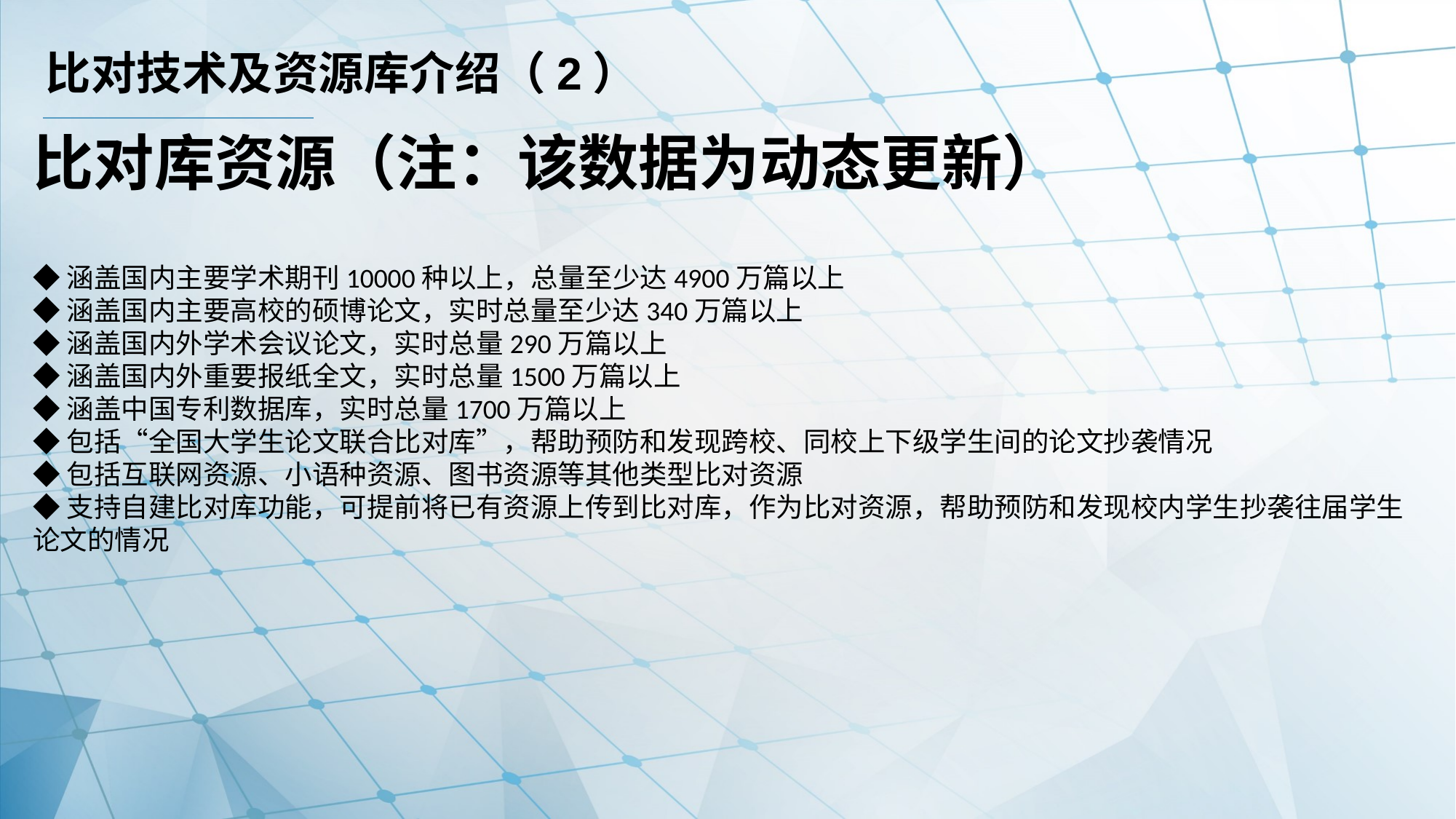

比对技术及资源库介绍（2）
比对库资源（注：该数据为动态更新）
◆涵盖国内主要学术期刊10000种以上，总量至少达4900万篇以上
◆涵盖国内主要高校的硕博论文，实时总量至少达340万篇以上
◆涵盖国内外学术会议论文，实时总量290万篇以上
◆涵盖国内外重要报纸全文，实时总量1500万篇以上
◆涵盖中国专利数据库，实时总量1700万篇以上
◆包括“全国大学生论文联合比对库”，帮助预防和发现跨校、同校上下级学生间的论文抄袭情况
◆包括互联网资源、小语种资源、图书资源等其他类型比对资源
◆支持自建比对库功能，可提前将已有资源上传到比对库，作为比对资源，帮助预防和发现校内学生抄袭往届学生论文的情况